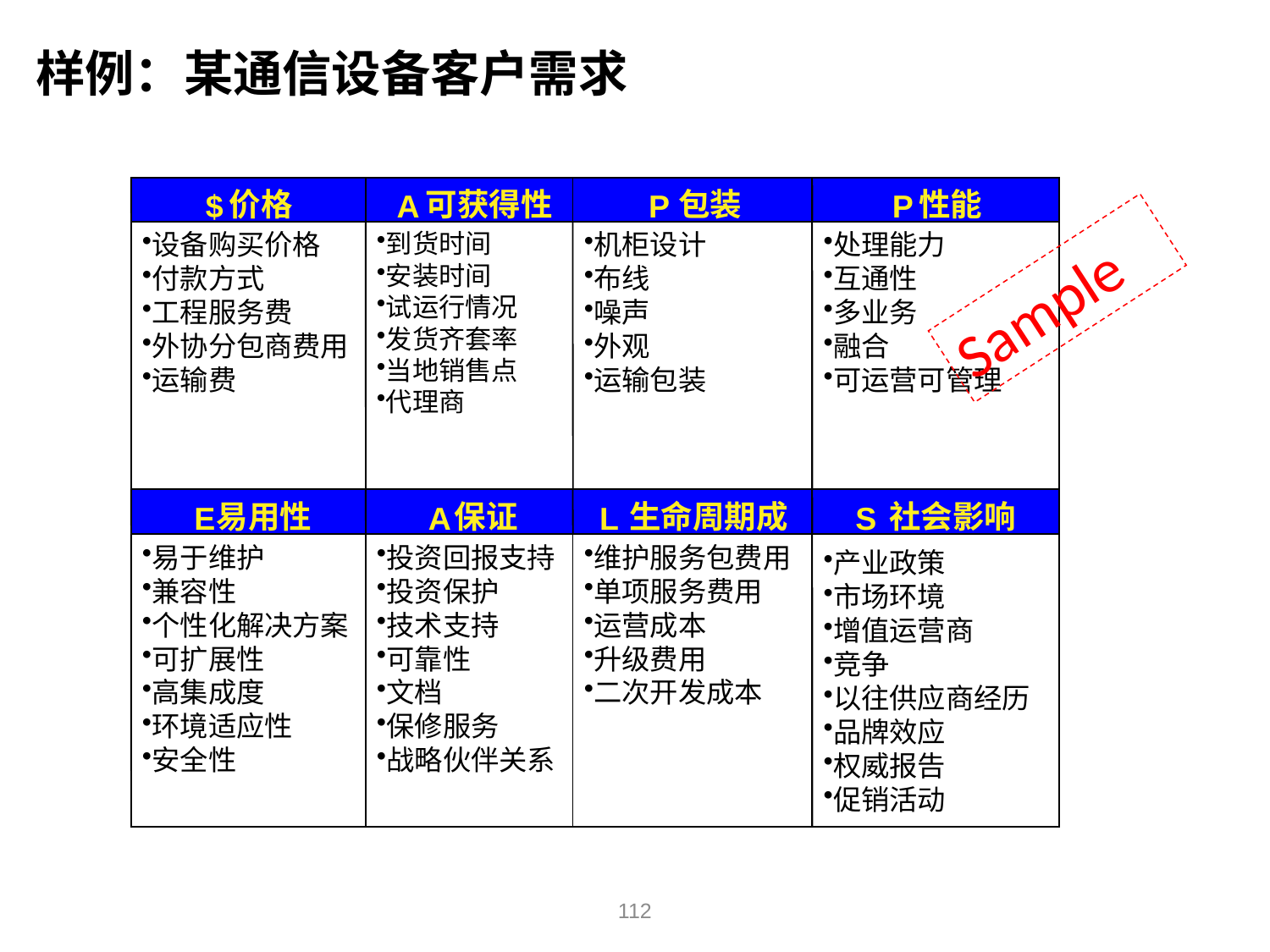

样例：某通信设备客户需求

价格
可获得性
包装
性能
$
A
P
P
设备购买价格
付款方式
工程服务费
外协分包商费用
运输费

到货时间
安装时间
试运行情况
发货齐套率
当地销售点
代理商

机柜设计
布线
噪声
外观
运输包装

处理能力
互通性
多业务
融合
可运营可管理

Sample

易用性
保证
生命周期成本
社会影响力
E
A
L
S
易于维护
兼容性
个性化解决方案
可扩展性
高集成度
环境适应性
安全性

投资回报支持
投资保护
技术支持
可靠性
文档
保修服务
战略伙伴关系

维护服务包费用
单项服务费用
运营成本
升级费用
二次开发成本

产业政策
市场环境
增值运营商
竞争
以往供应商经历
品牌效应
权威报告
促销活动

112